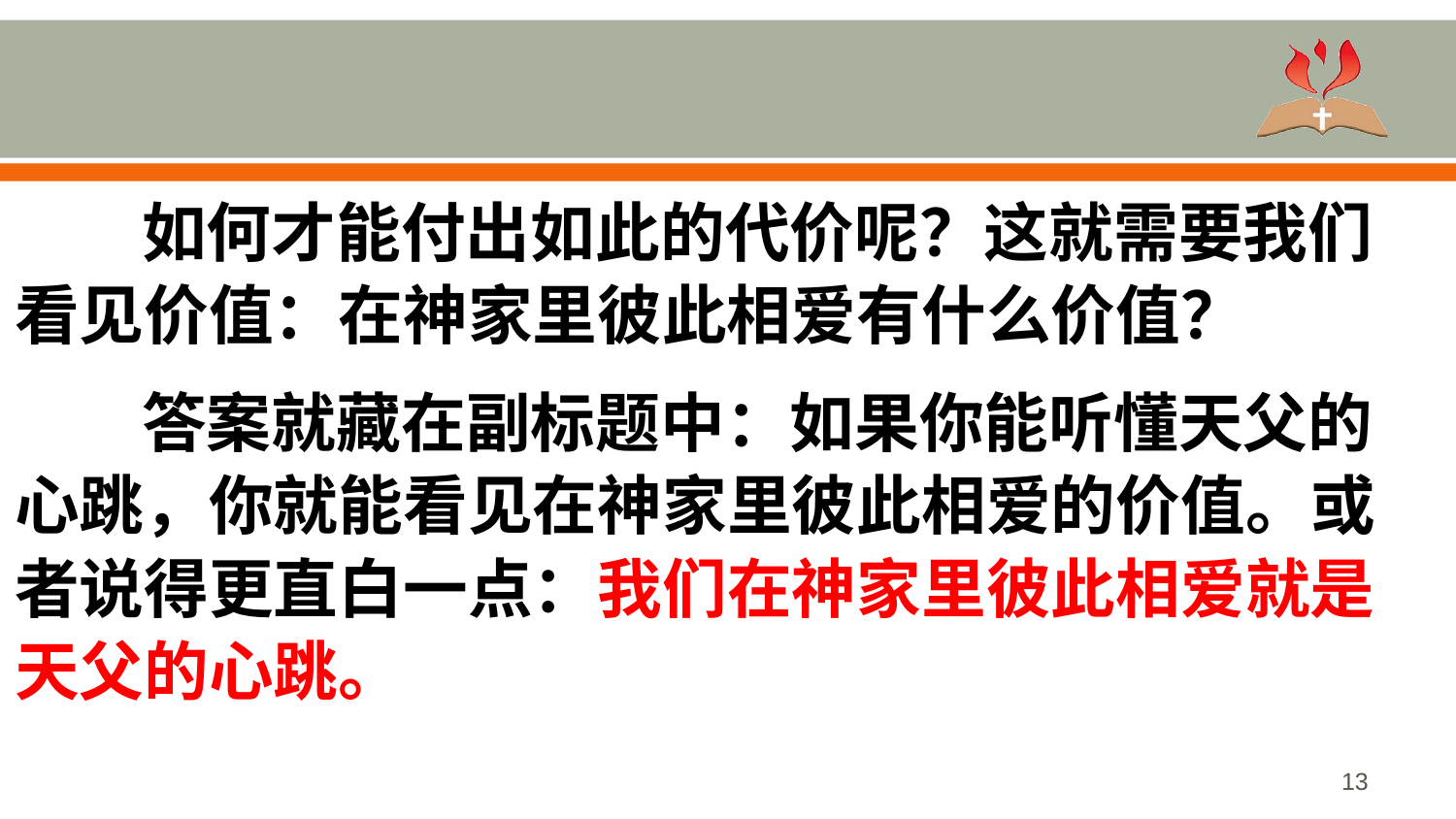

如何才能付出如此的代价呢？这就需要我们看见价值：在神家里彼此相爱有什么价值？
答案就藏在副标题中：如果你能听懂天父的心跳，你就能看见在神家里彼此相爱的价值。或者说得更直白一点：我们在神家里彼此相爱就是天父的心跳。

13